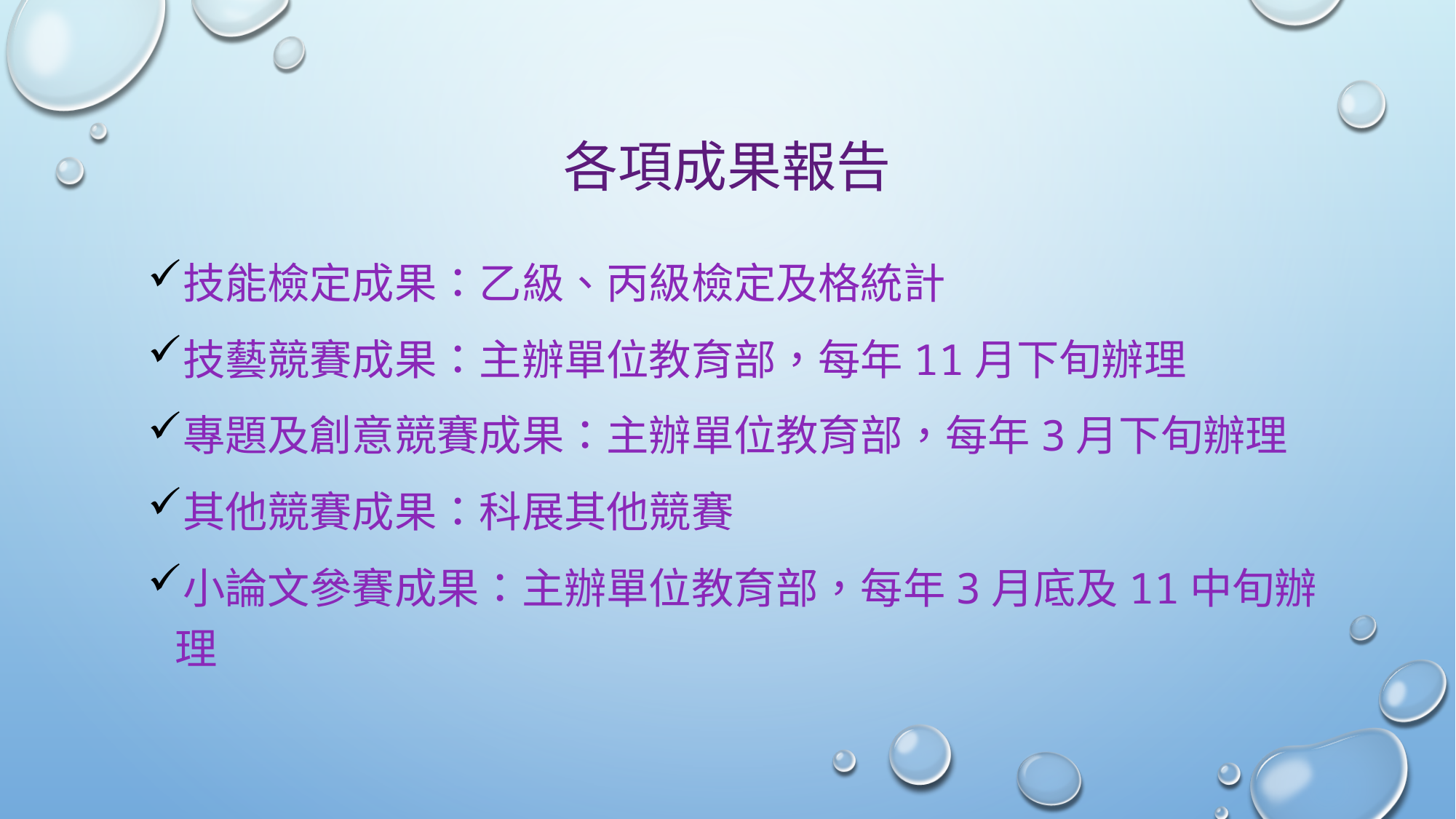

# 各項成果報告
技能檢定成果：乙級、丙級檢定及格統計
技藝競賽成果：主辦單位教育部，每年11月下旬辦理
專題及創意競賽成果：主辦單位教育部，每年3月下旬辦理
其他競賽成果：科展其他競賽
小論文參賽成果：主辦單位教育部，每年3月底及11中旬辦理